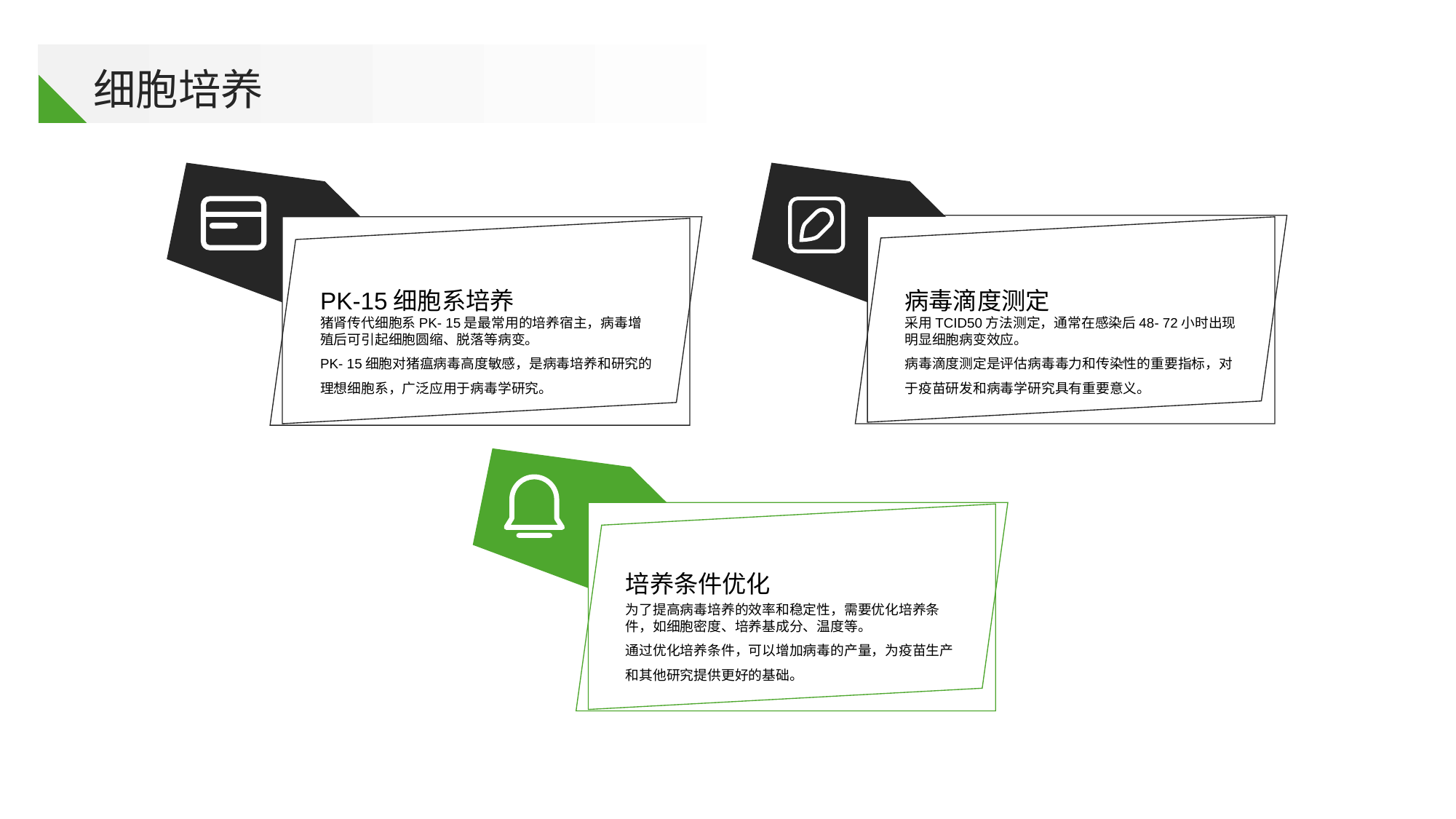

细胞培养

PK-15细胞系培养
病毒滴度测定
猪肾传代细胞系PK- 15是最常用的培养宿主，病毒增殖后可引起细胞圆缩、脱落等病变。
PK- 15细胞对猪瘟病毒高度敏感，是病毒培养和研究的理想细胞系，广泛应用于病毒学研究。
采用TCID50方法测定，通常在感染后48- 72小时出现明显细胞病变效应。
病毒滴度测定是评估病毒毒力和传染性的重要指标，对于疫苗研发和病毒学研究具有重要意义。

培养条件优化
为了提高病毒培养的效率和稳定性，需要优化培养条件，如细胞密度、培养基成分、温度等。
通过优化培养条件，可以增加病毒的产量，为疫苗生产和其他研究提供更好的基础。